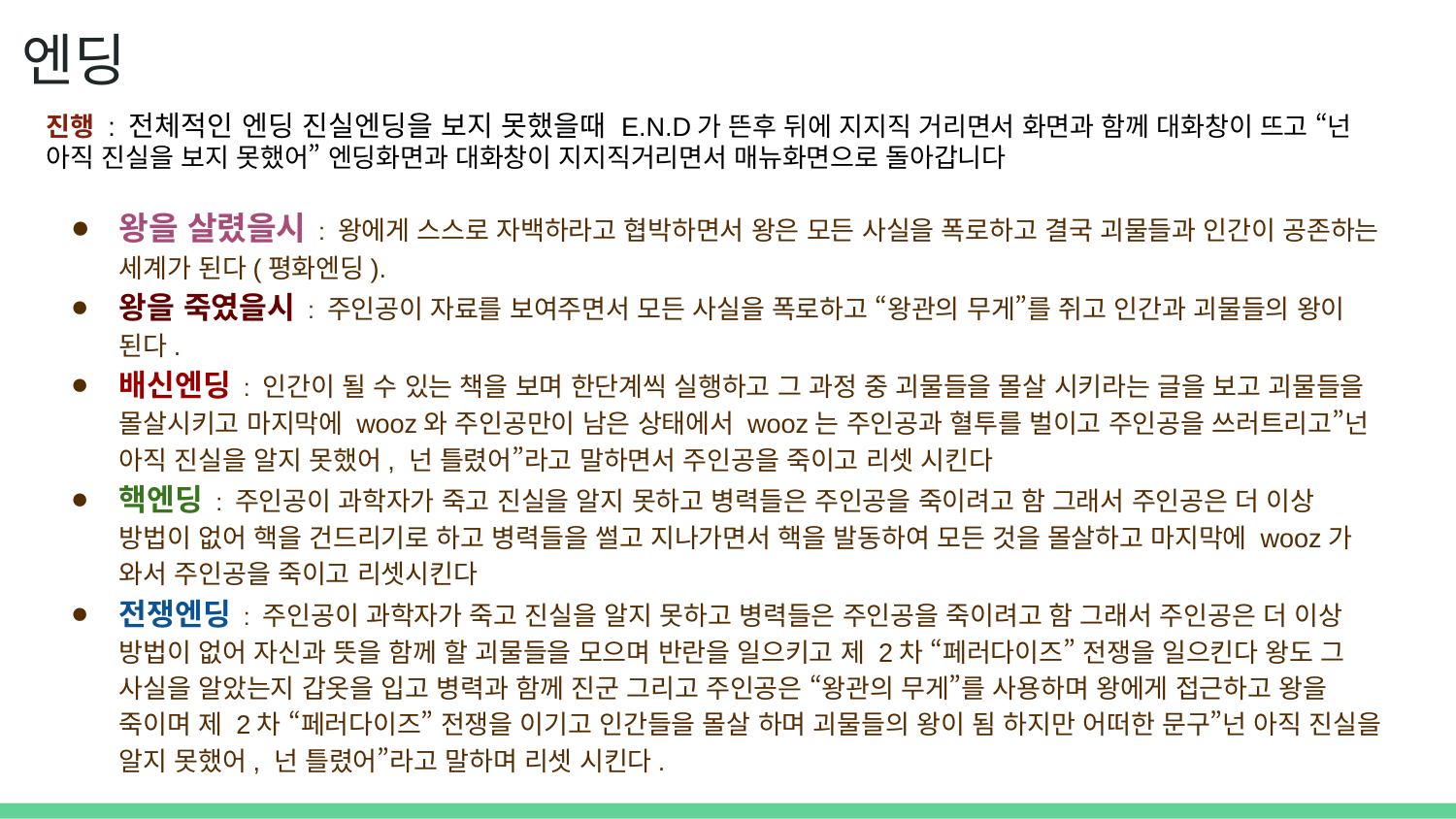

# 엔딩
진행 : 전체적인 엔딩 진실엔딩을 보지 못했을때 E.N.D가 뜬후 뒤에 지지직 거리면서 화면과 함께 대화창이 뜨고 “넌 아직 진실을 보지 못했어” 엔딩화면과 대화창이 지지직거리면서 매뉴화면으로 돌아갑니다

왕을 살렸을시 : 왕에게 스스로 자백하라고 협박하면서 왕은 모든 사실을 폭로하고 결국 괴물들과 인간이 공존하는 세계가 된다(평화엔딩).
왕을 죽였을시 : 주인공이 자료를 보여주면서 모든 사실을 폭로하고 “왕관의 무게”를 쥐고 인간과 괴물들의 왕이 된다.
배신엔딩 : 인간이 될 수 있는 책을 보며 한단계씩 실행하고 그 과정 중 괴물들을 몰살 시키라는 글을 보고 괴물들을 몰살시키고 마지막에 wooz와 주인공만이 남은 상태에서 wooz는 주인공과 혈투를 벌이고 주인공을 쓰러트리고”넌 아직 진실을 알지 못했어, 넌 틀렸어”라고 말하면서 주인공을 죽이고 리셋 시킨다
핵엔딩 : 주인공이 과학자가 죽고 진실을 알지 못하고 병력들은 주인공을 죽이려고 함 그래서 주인공은 더 이상 방법이 없어 핵을 건드리기로 하고 병력들을 썰고 지나가면서 핵을 발동하여 모든 것을 몰살하고 마지막에 wooz가 와서 주인공을 죽이고 리셋시킨다
전쟁엔딩 : 주인공이 과학자가 죽고 진실을 알지 못하고 병력들은 주인공을 죽이려고 함 그래서 주인공은 더 이상 방법이 없어 자신과 뜻을 함께 할 괴물들을 모으며 반란을 일으키고 제 2차 “페러다이즈” 전쟁을 일으킨다 왕도 그 사실을 알았는지 갑옷을 입고 병력과 함께 진군 그리고 주인공은 “왕관의 무게”를 사용하며 왕에게 접근하고 왕을 죽이며 제 2차 “페러다이즈” 전쟁을 이기고 인간들을 몰살 하며 괴물들의 왕이 됨 하지만 어떠한 문구”넌 아직 진실을 알지 못했어, 넌 틀렸어”라고 말하며 리셋 시킨다.